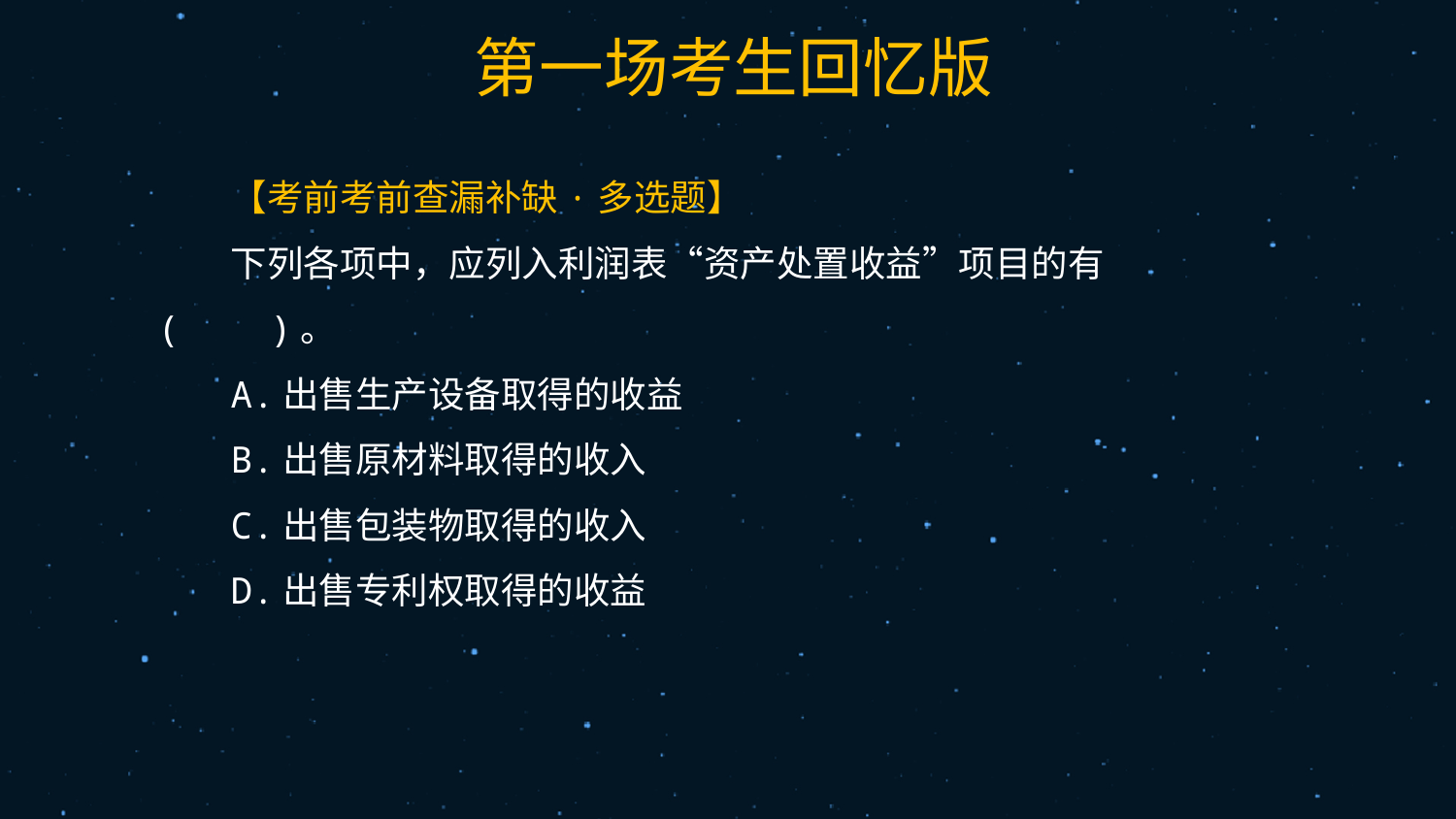

40
【考前考前查漏补缺·多选题】
下列各项中，应列入利润表“资产处置收益”项目的有 (　　)。
A.出售生产设备取得的收益
B.出售原材料取得的收入
C.出售包装物取得的收入
D.出售专利权取得的收益